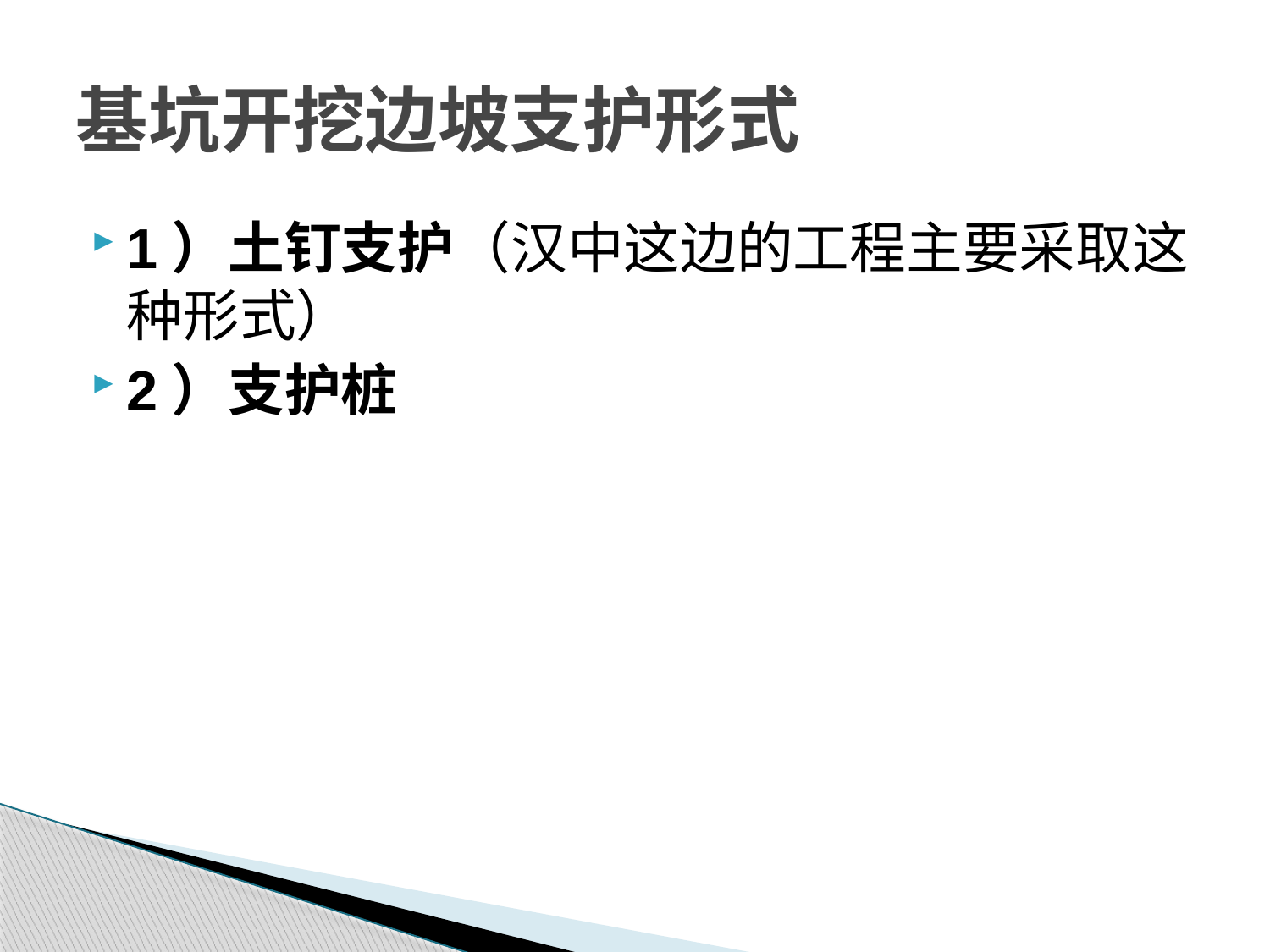

# 基坑开挖边坡支护形式
1）土钉支护（汉中这边的工程主要采取这种形式）
2）支护桩